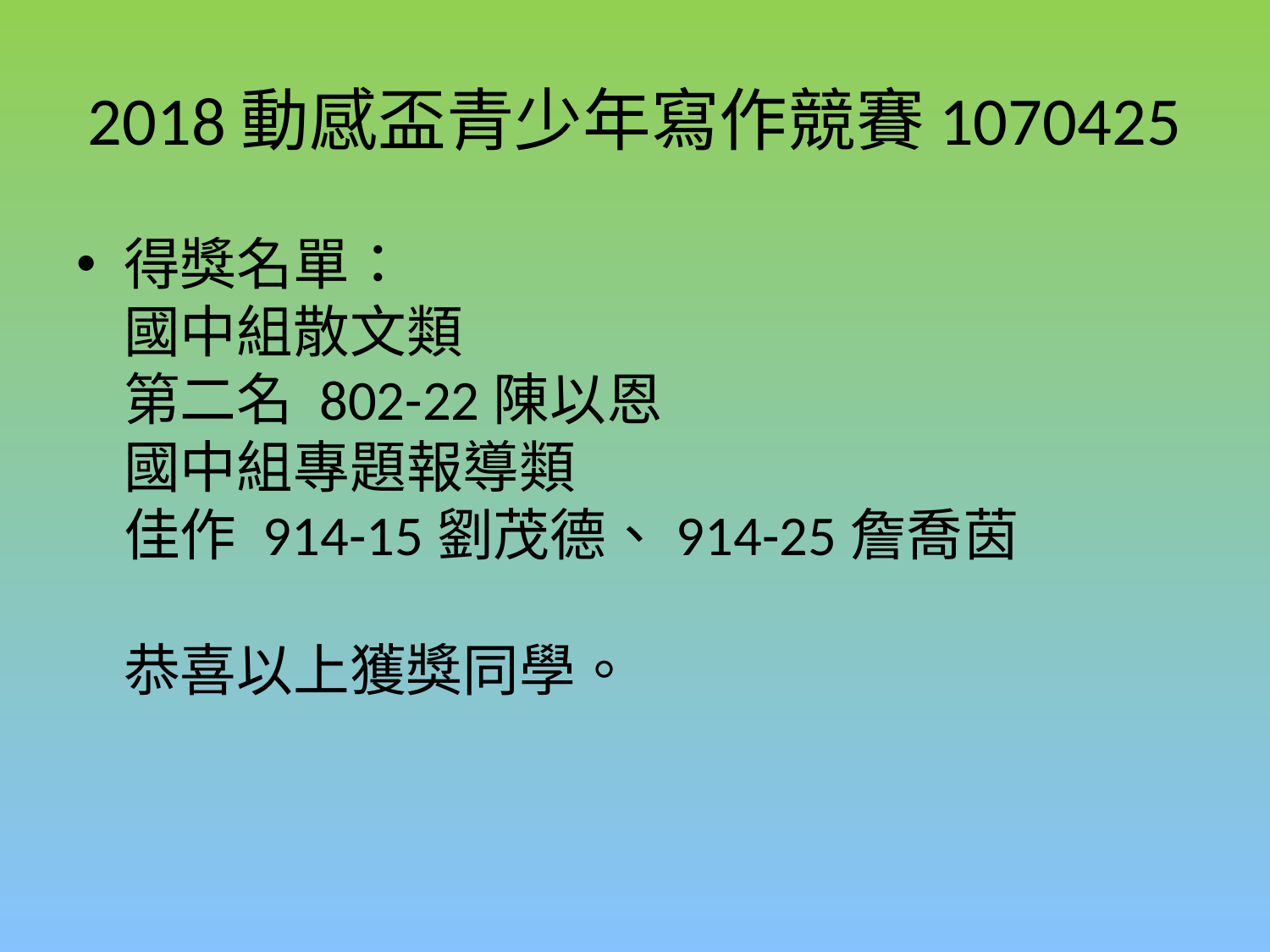

# 2018動感盃青少年寫作競賽1070425
得獎名單：
國中組散文類
第二名 802-22陳以恩
國中組專題報導類
佳作 914-15劉茂德、914-25詹喬茵
恭喜以上獲獎同學。